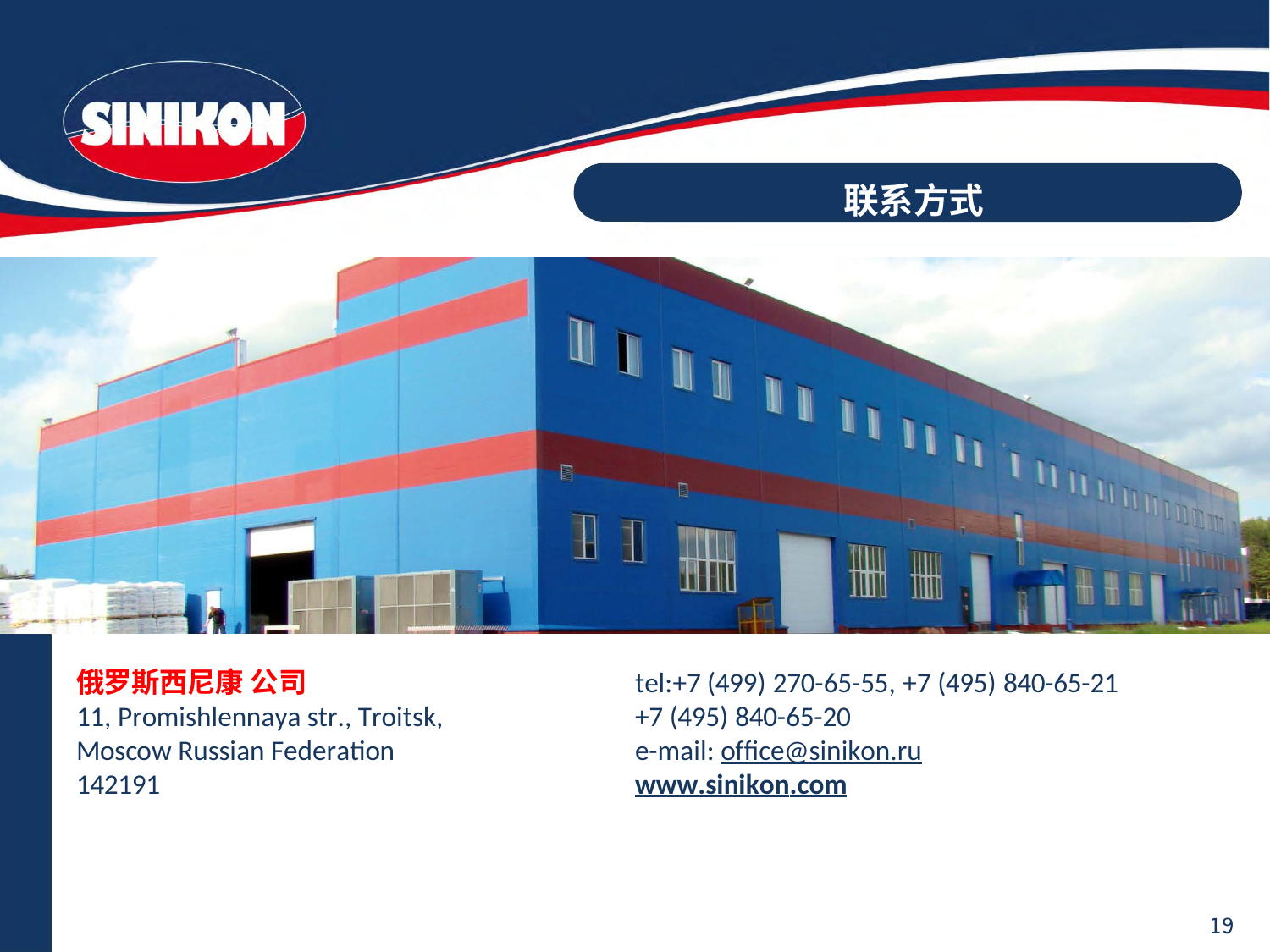

# 联系方式

俄罗斯西尼康 公司
11, Promishlennaya str., Troitsk, Moscow Russian Federation
142191
tel:+7 (499) 270-65-55, +7 (495) 840-65-21
+7 (495) 840-65-20
e-mail: office@sinikon.ru
www.sinikon.com
19